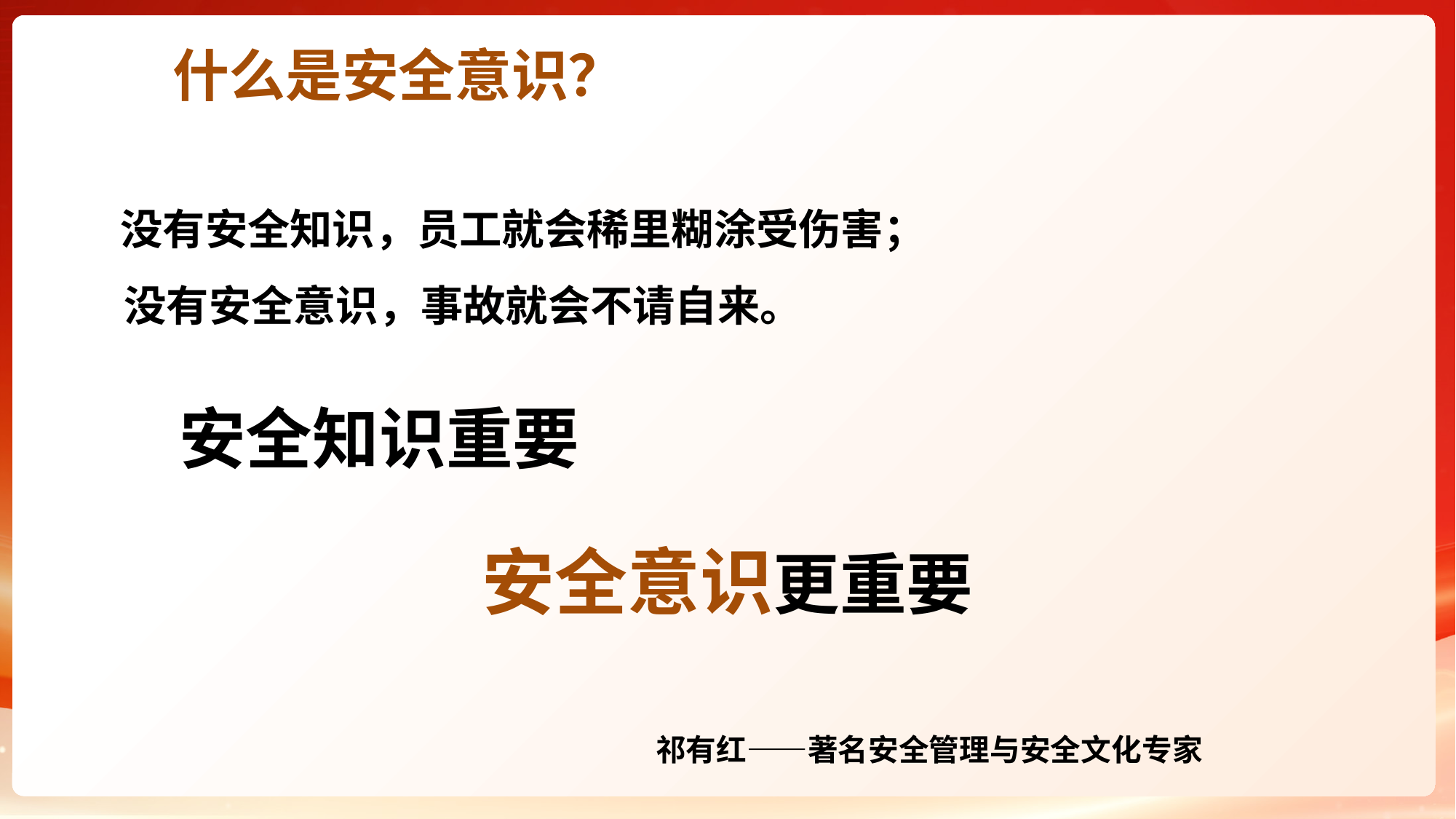

什么是安全意识？
     没有安全知识，员工就会稀里糊涂受伤害；
     没有安全意识，事故就会不请自来。
安全知识重要
安全意识更重要
　祁有红——著名安全管理与安全文化专家